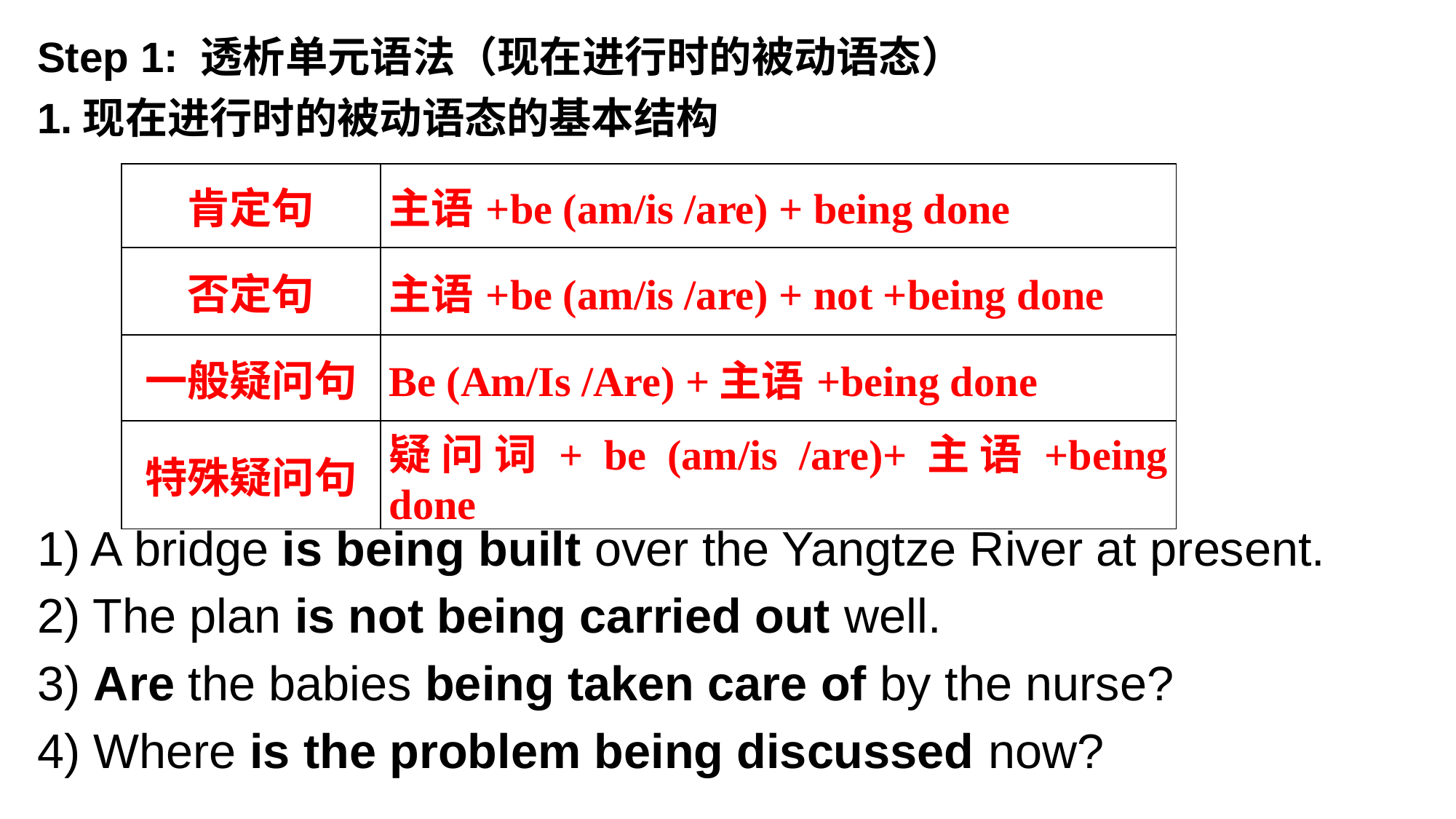

Step 1: 透析单元语法（现在进行时的被动语态）
1.现在进行时的被动语态的基本结构

1) A bridge is being built over the Yangtze River at present.
2) The plan is not being carried out well.
3) Are the babies being taken care of by the nurse?
4) Where is the problem being discussed now?

| 肯定句 | 主语+be (am/is /are) + being done |
| --- | --- |
| 否定句 | 主语+be (am/is /are) + not +being done |
| 一般疑问句 | Be (Am/Is /Are) +主语+being done |
| 特殊疑问句 | 疑问词+ be (am/is /are)+主语+being done |